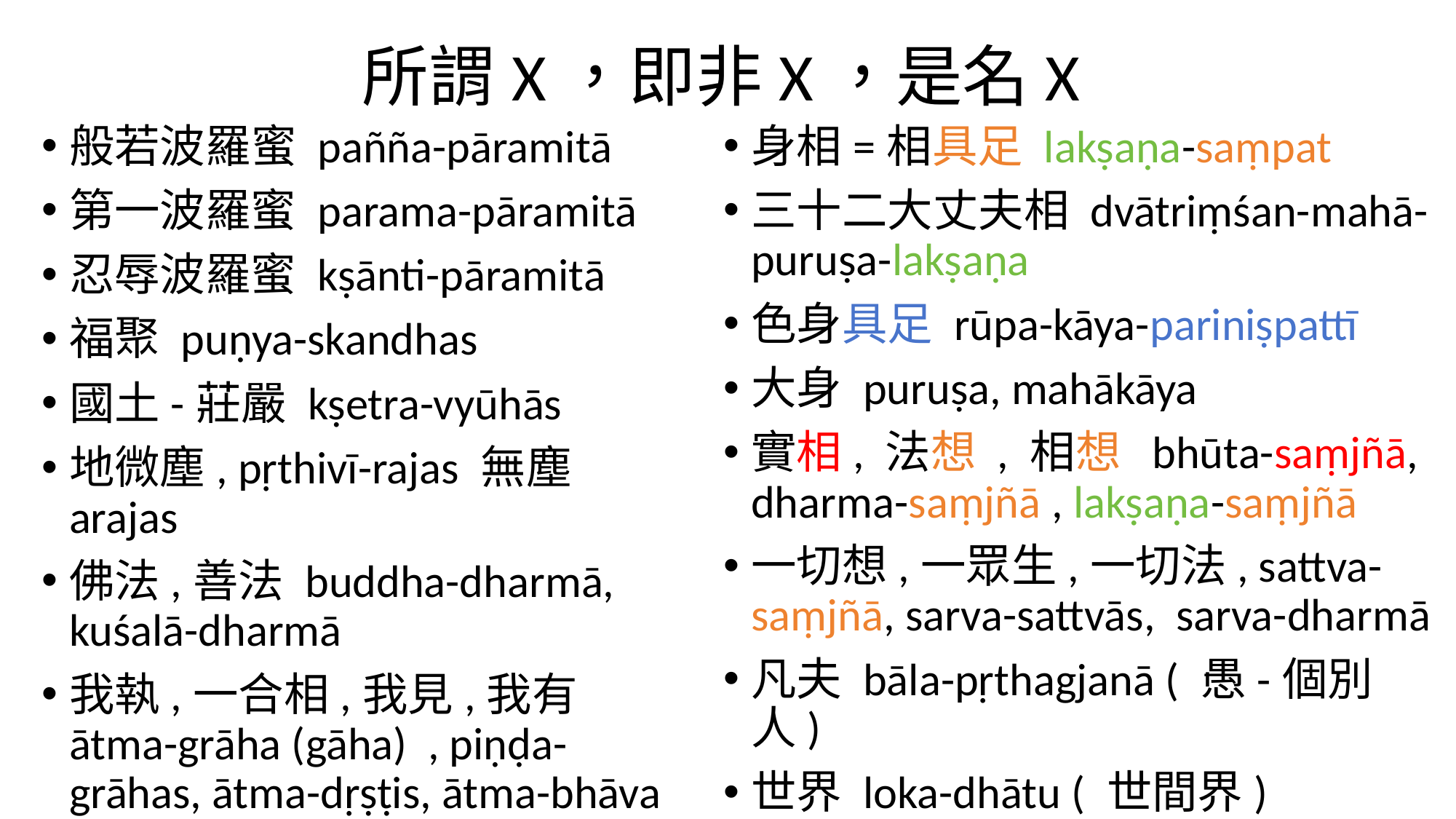

# 所謂X，即非X，是名X
般若波羅蜜 pañña-pāramitā
第一波羅蜜 parama-pāramitā
忍辱波羅蜜 kṣānti-pāramitā
福聚 puṇya-skandhas
國土-莊嚴 kṣetra-vyūhās
地微塵, pṛthivī-rajas 無塵arajas
佛法,善法 buddha-dharmā, kuśalā-dharmā
我執,一合相,我見,我有 ātma-grāha (gāha)  , piṇḍa-grāhas, ātma-dṛṣṭis, ātma-bhāva

身相=相具足 lakṣaṇa-saṃpat
三十二大丈夫相 dvātriṃśan-mahā-puruṣa-lakṣaṇa
色身具足 rūpa-kāya-pariniṣpattī
大身 puruṣa, mahākāya
實相, 法想 , 相想  bhūta-saṃjñā, dharma-saṃjñā , lakṣaṇa-saṃjñā
一切想,一眾生,一切法, sattva-saṃjñā, sarva-sattvās,  sarva-dharmā
凡夫 bāla-pṛthagjanā ( 愚-個別人)
世界 loka-dhātu ( 世間界)